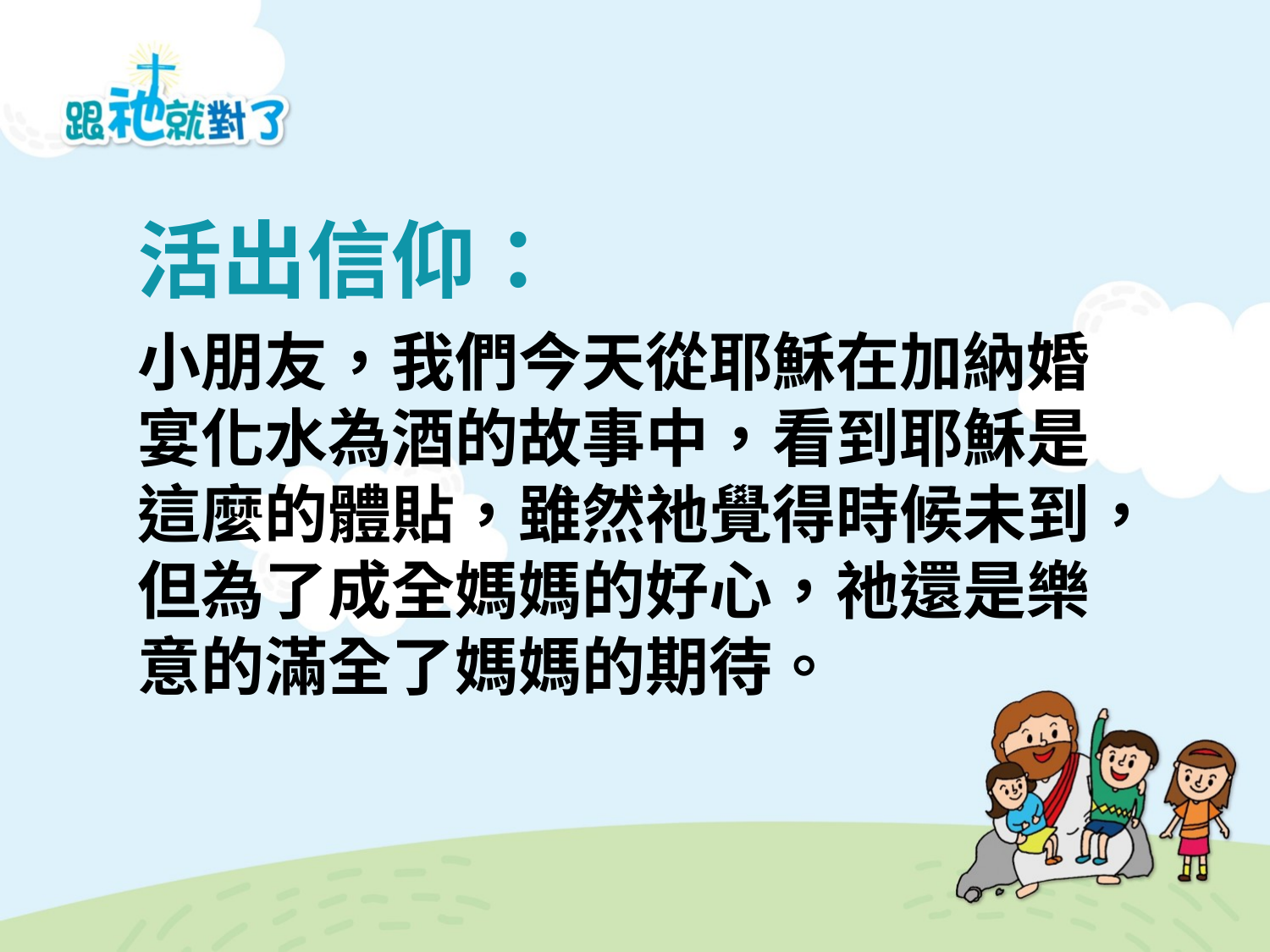

活出信仰：
小朋友，我們今天從耶穌在加納婚宴化水為酒的故事中，看到耶穌是這麼的體貼，雖然祂覺得時候未到，但為了成全媽媽的好心，祂還是樂意的滿全了媽媽的期待。